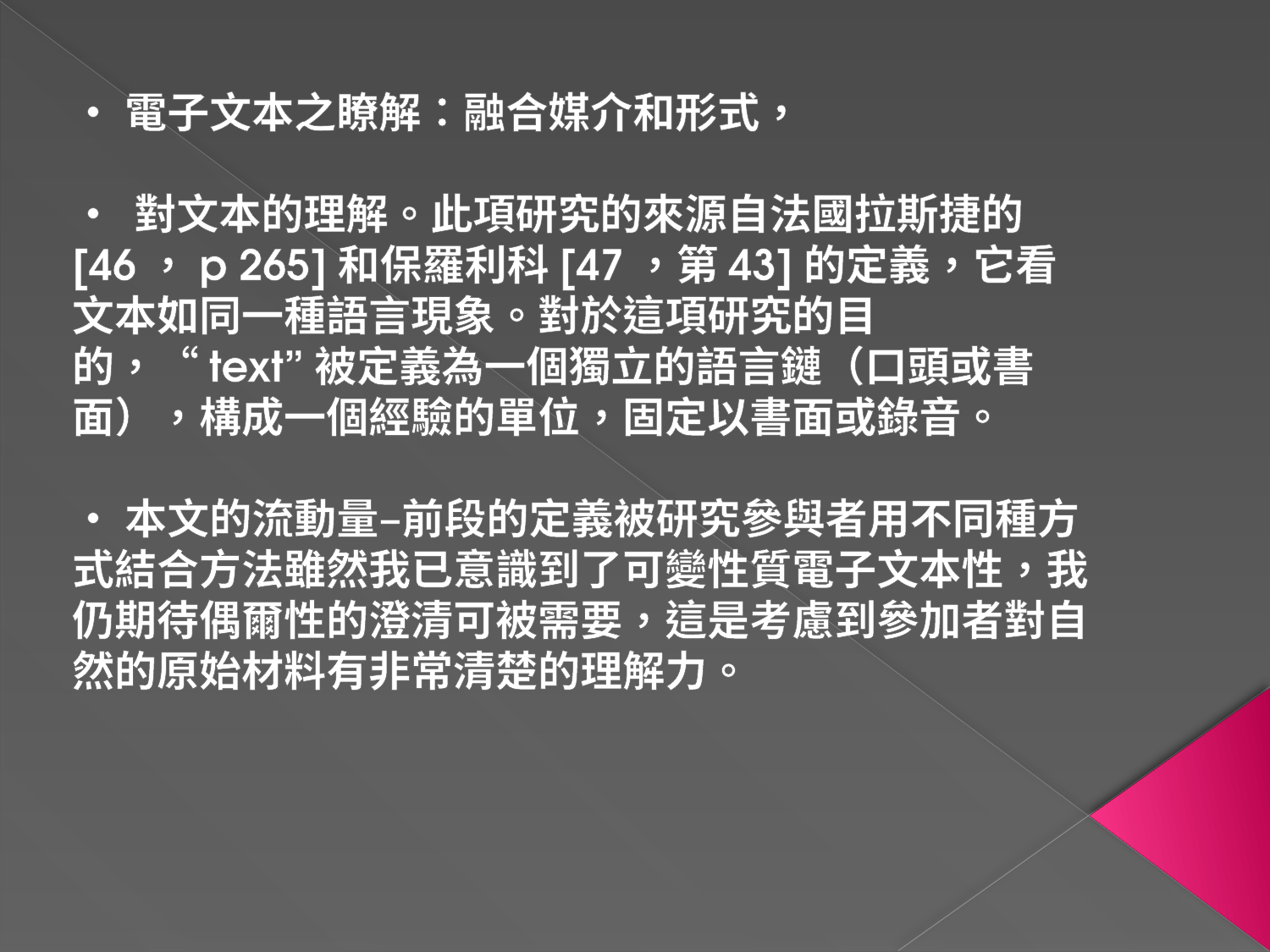

•電子文本之瞭解：融合媒介和形式，

• 對文本的理解。此項研究的來源自法國拉斯捷的[46，p 265]和保羅利科[47，第43]的定義，它看文本如同一種語言現象。對於這項研究的目的，“text”被定義為一個獨立的語言鏈（口頭或書面），構成一個經驗的單位，固定以書面或錄音。

•本文的流動量–前段的定義被研究參與者用不同種方式結合方法雖然我已意識到了可變性質電子文本性，我仍期待偶爾性的澄清可被需要，這是考慮到參加者對自然的原始材料有非常清楚的理解力。